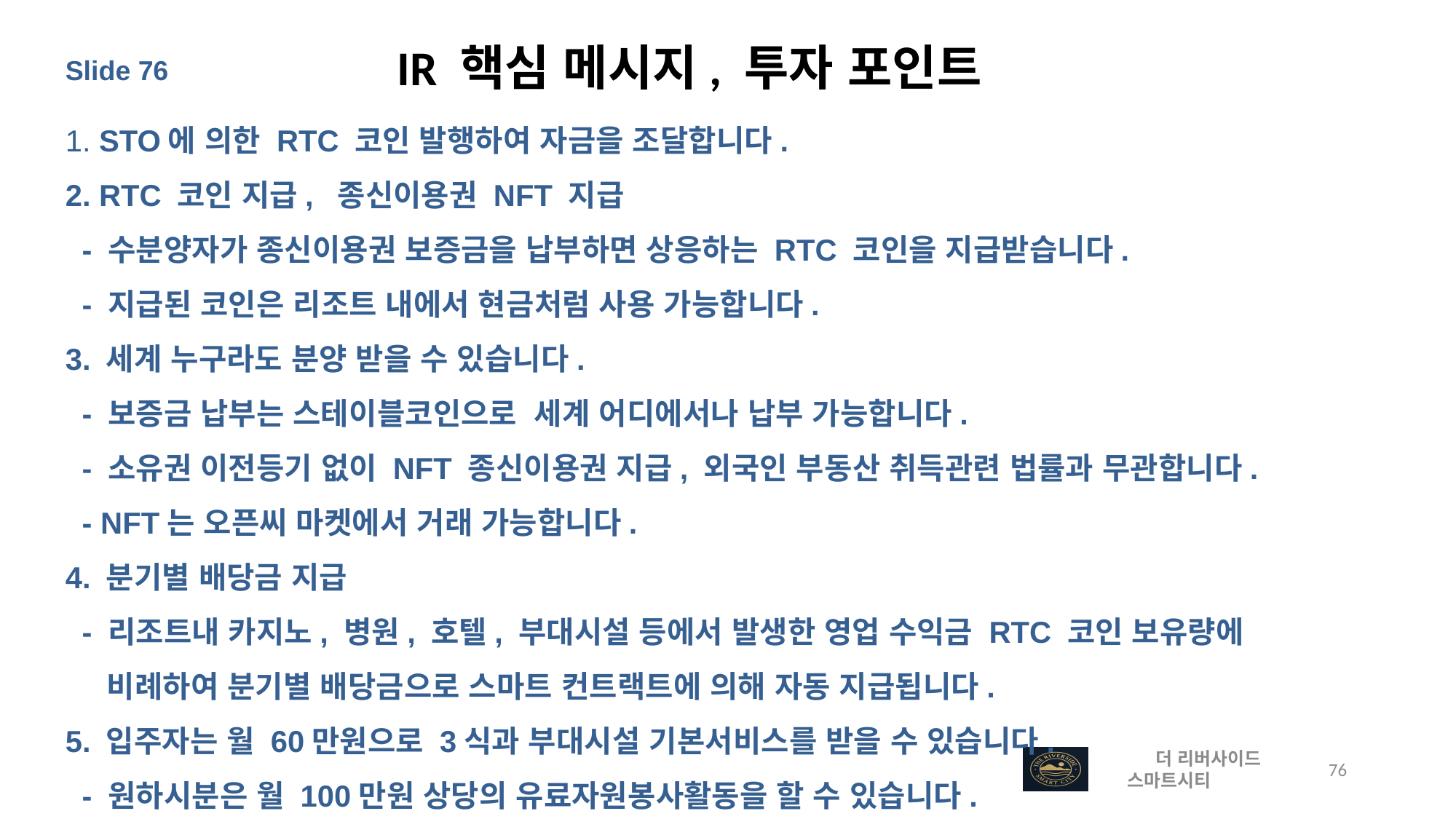

Slide 76
IR 핵심 메시지, 투자 포인트
1. STO에 의한 RTC 코인 발행하여 자금을 조달합니다.
2. RTC 코인 지급,  종신이용권 NFT 지급
  - 수분양자가 종신이용권 보증금을 납부하면 상응하는 RTC 코인을 지급받습니다.
  - 지급된 코인은 리조트 내에서 현금처럼 사용 가능합니다.
3. 세계 누구라도 분양 받을 수 있습니다.
  - 보증금 납부는 스테이블코인으로  세계 어디에서나 납부 가능합니다.
  - 소유권 이전등기 없이 NFT 종신이용권 지급, 외국인 부동산 취득관련 법률과 무관합니다.
  - NFT는 오픈씨 마켓에서 거래 가능합니다.
4. 분기별 배당금 지급
  - 리조트내 카지노, 병원, 호텔, 부대시설 등에서 발생한 영업 수익금 RTC 코인 보유량에
    비례하여 분기별 배당금으로 스마트 컨트랙트에 의해 자동 지급됩니다.
5. 입주자는 월 60만원으로 3식과 부대시설 기본서비스를 받을 수 있습니다.
  - 원하시분은 월 100만원 상당의 유료자원봉사활동을 할 수 있습니다.
             더 리버사이드 스마트시티
  76